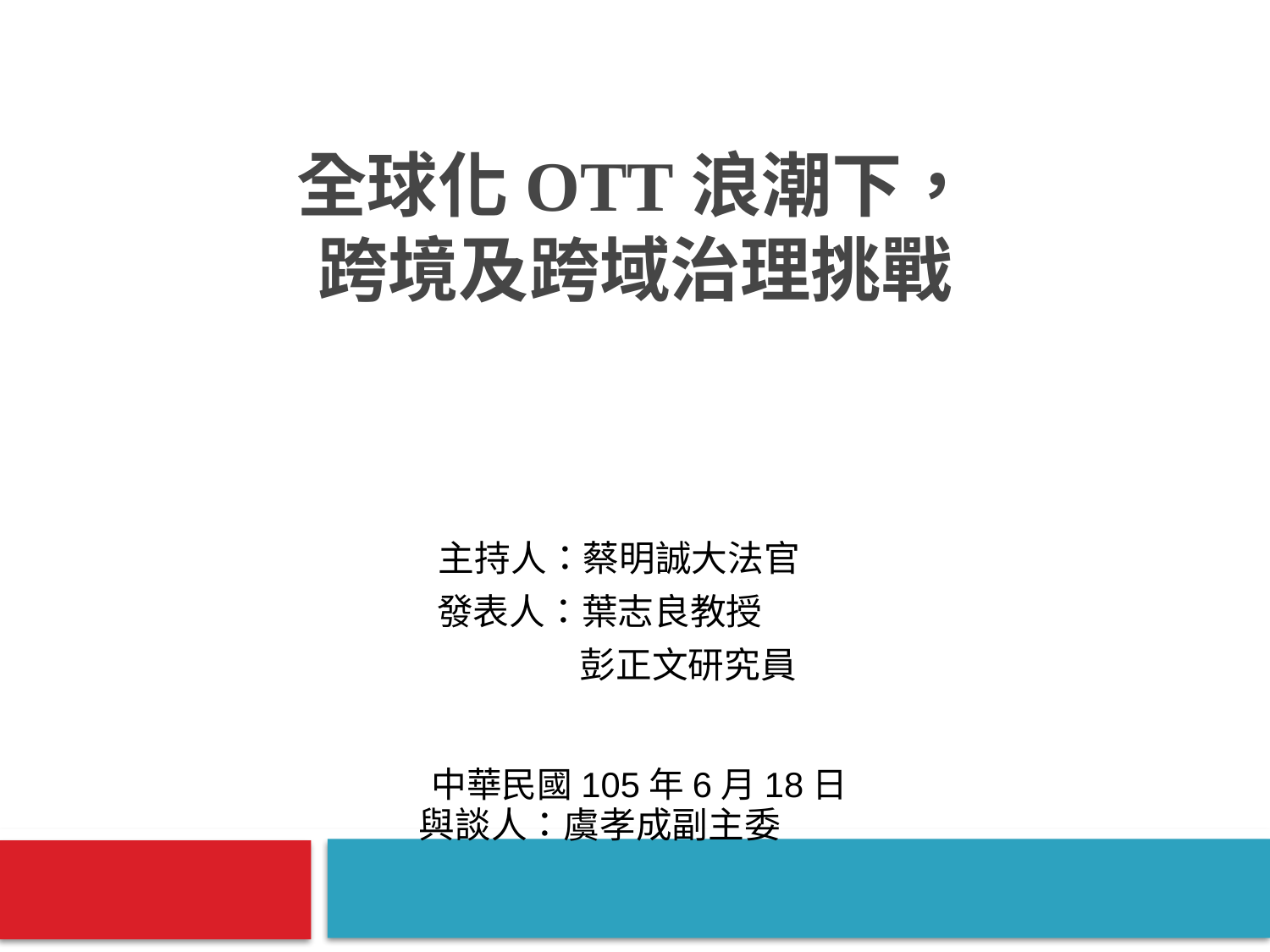

# 全球化OTT浪潮下， 跨境及跨域治理挑戰

    主持人：蔡明誠大法官
發表人：葉志良教授
　　　　    彭正文研究員

與談人：虞孝成副主委

         中華民國105年6月18日